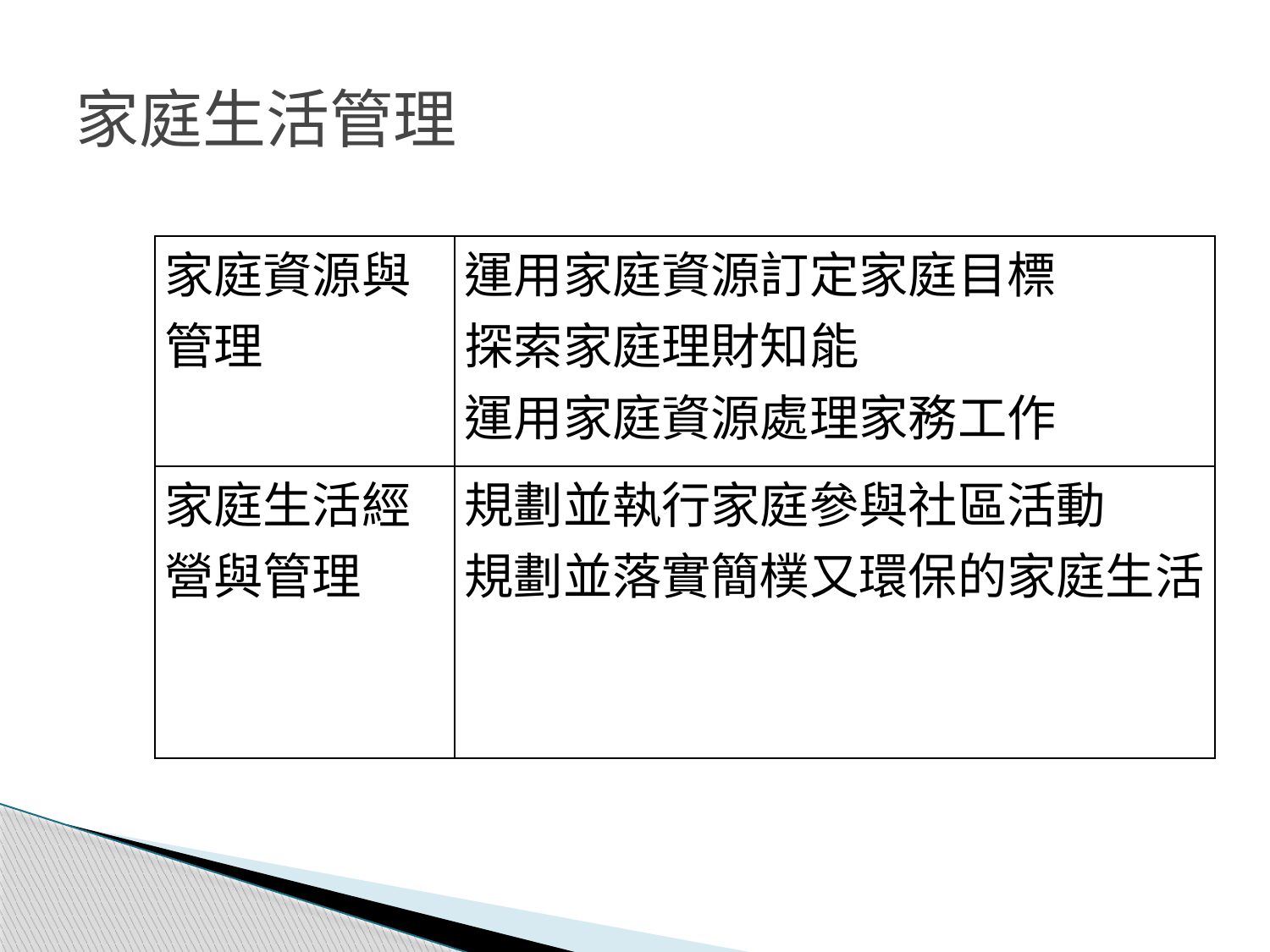

# 家庭生活管理
| 家庭資源與管理 | 運用家庭資源訂定家庭目標 探索家庭理財知能 運用家庭資源處理家務工作 |
| --- | --- |
| 家庭生活經營與管理 | 規劃並執行家庭參與社區活動 規劃並落實簡樸又環保的家庭生活 |